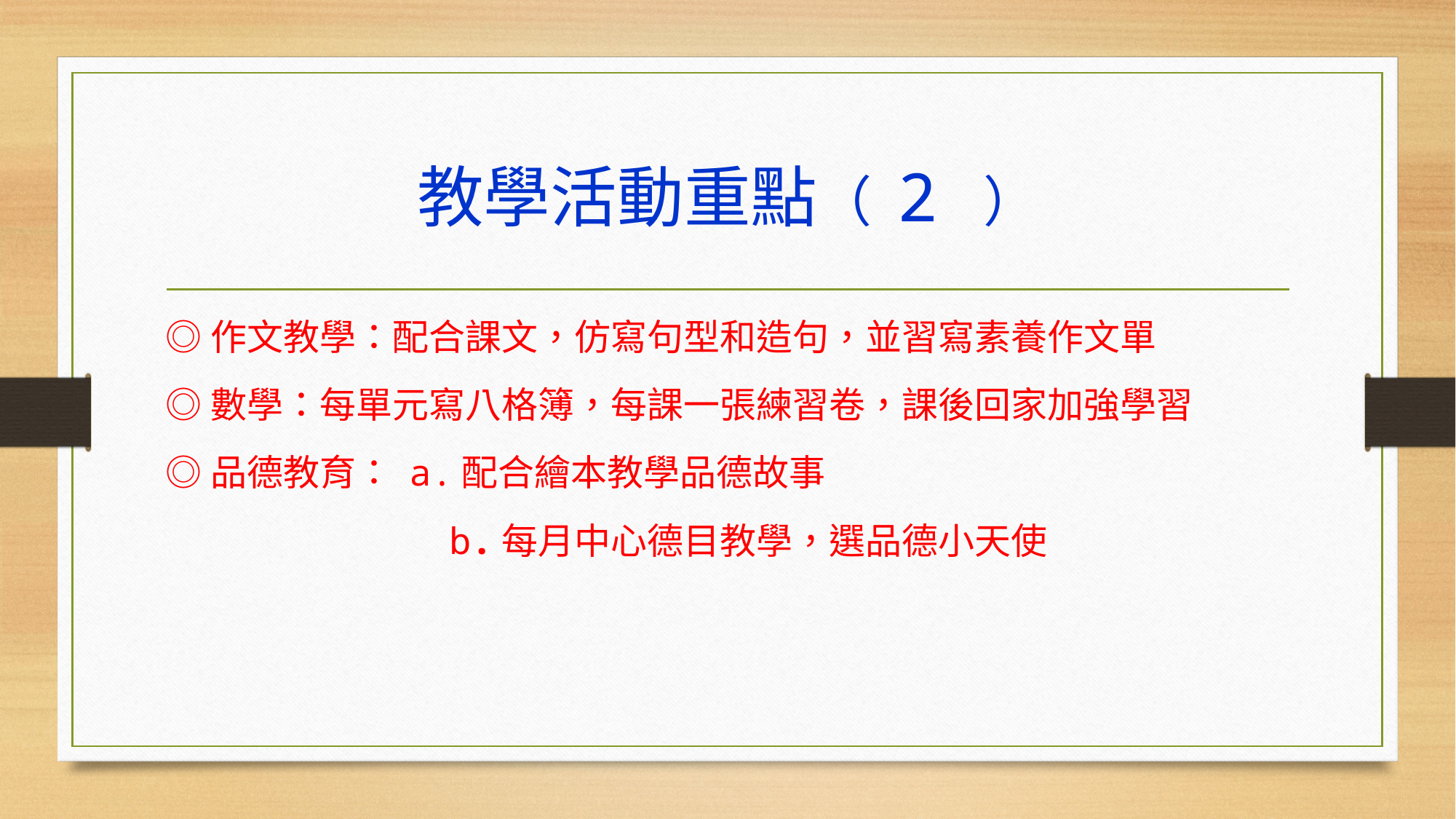

# 教學活動重點（ 2 ）
◎作文教學：配合課文，仿寫句型和造句，並習寫素養作文單
◎數學：每單元寫八格簿，每課一張練習卷，課後回家加強學習
◎品德教育： a.配合繪本教學品德故事
             b.每月中心德目教學，選品德小天使